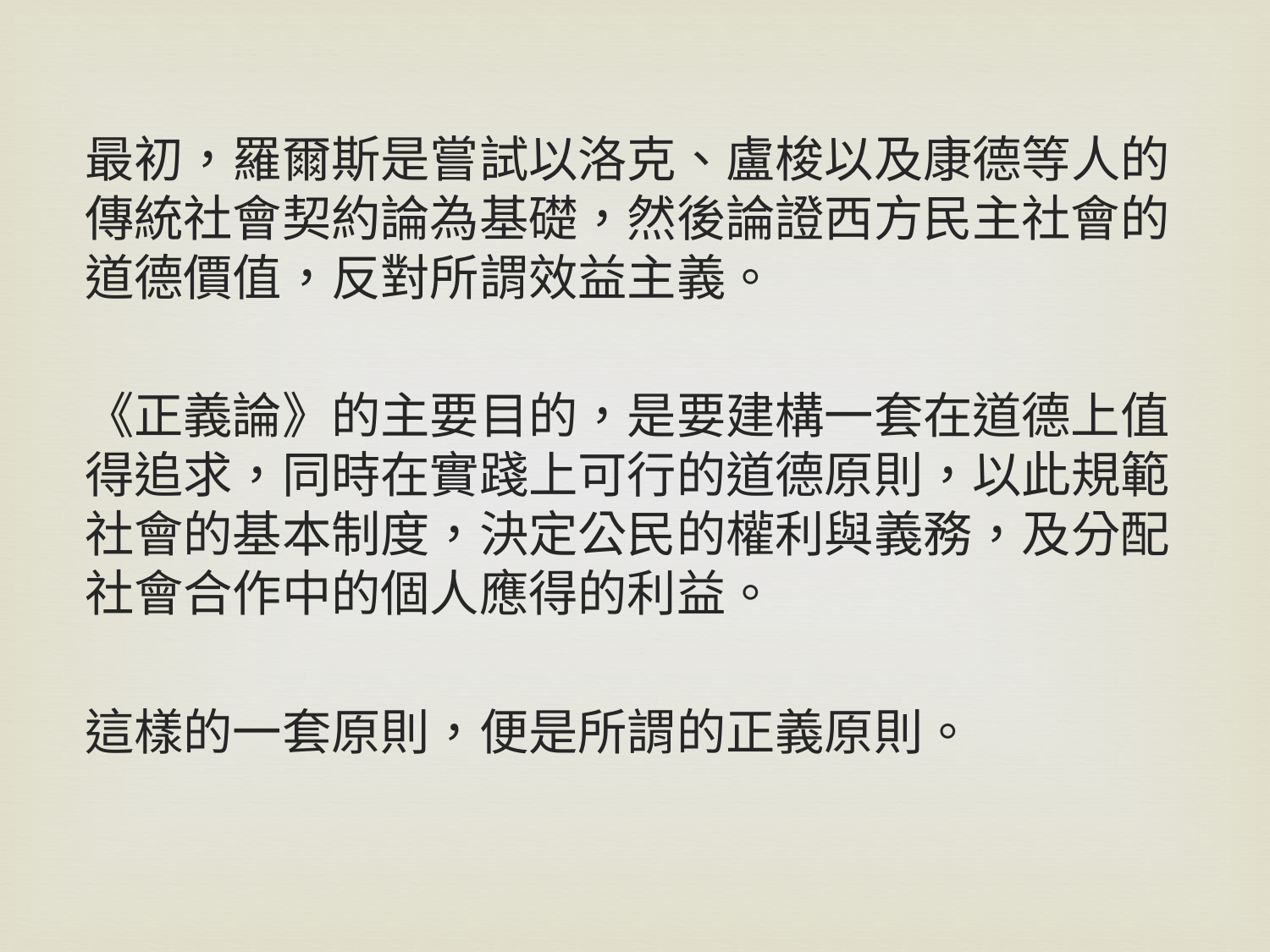

最初，羅爾斯是嘗試以洛克、盧梭以及康德等人的傳統社會契約論為基礎，然後論證西方民主社會的道德價值，反對所謂效益主義。

《正義論》的主要目的，是要建構一套在道德上值得追求，同時在實踐上可行的道德原則，以此規範社會的基本制度，決定公民的權利與義務，及分配社會合作中的個人應得的利益。

這樣的一套原則，便是所謂的正義原則。